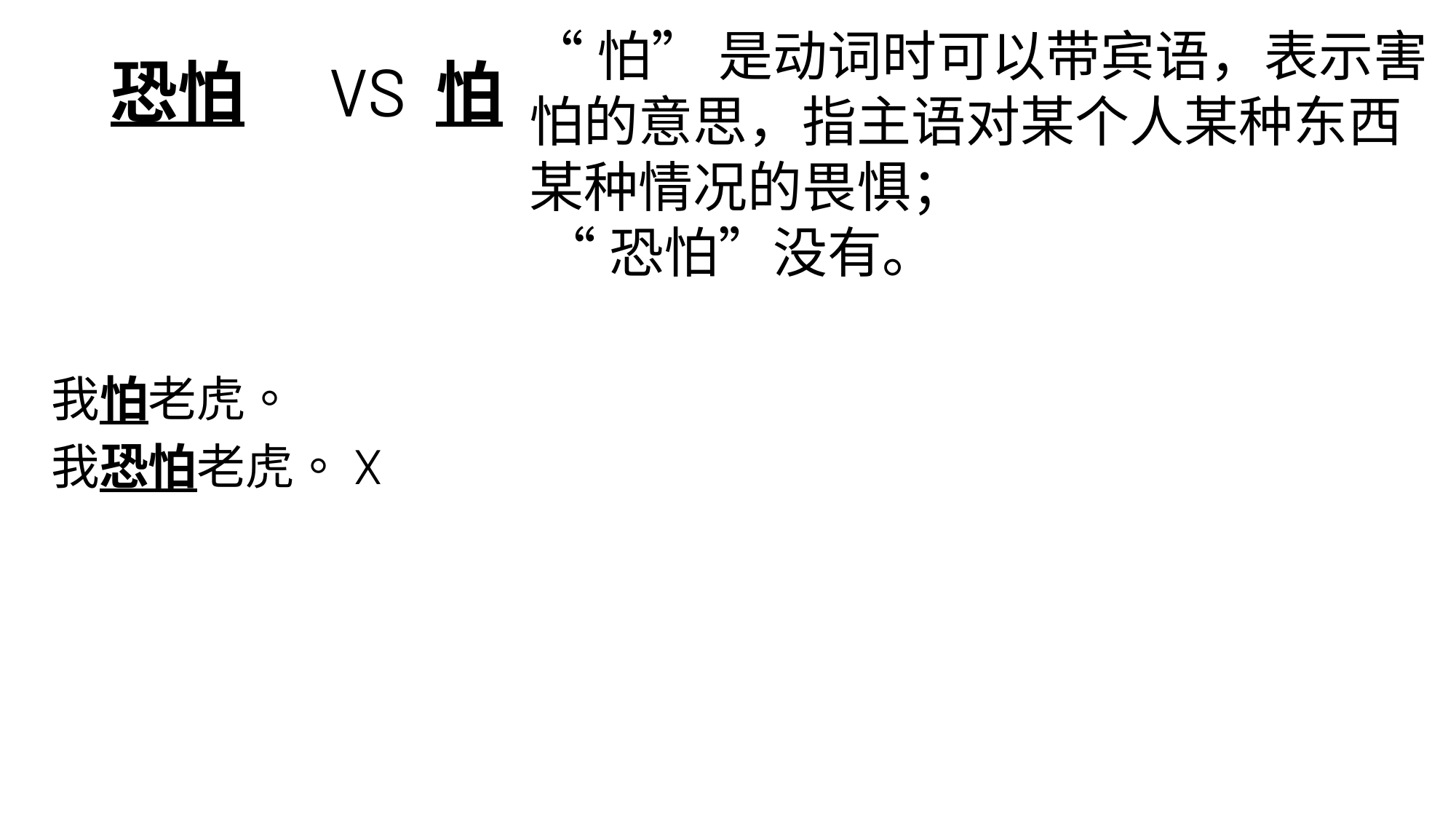

# 恐怕 	VS 怕
“怕” 是动词时可以带宾语，表示害怕的意思，指主语对某个人某种东西某种情况的畏惧；
 “恐怕”没有。
我怕老虎。
我恐怕老虎。X